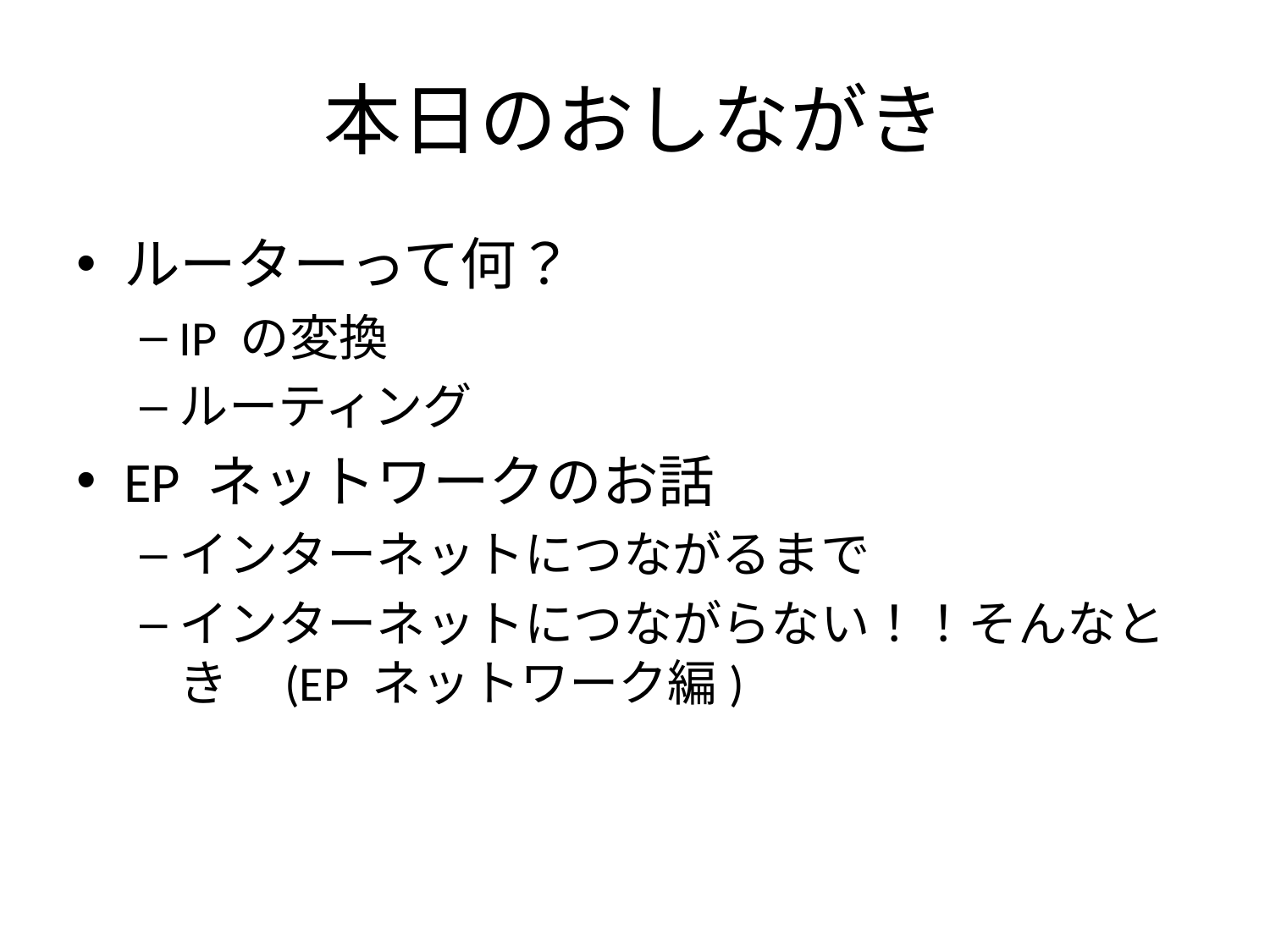

# 本日のおしながき
ルーターって何？
IP の変換
ルーティング
EP ネットワークのお話
インターネットにつながるまで
インターネットにつながらない！！そんなとき    (EP ネットワーク編)